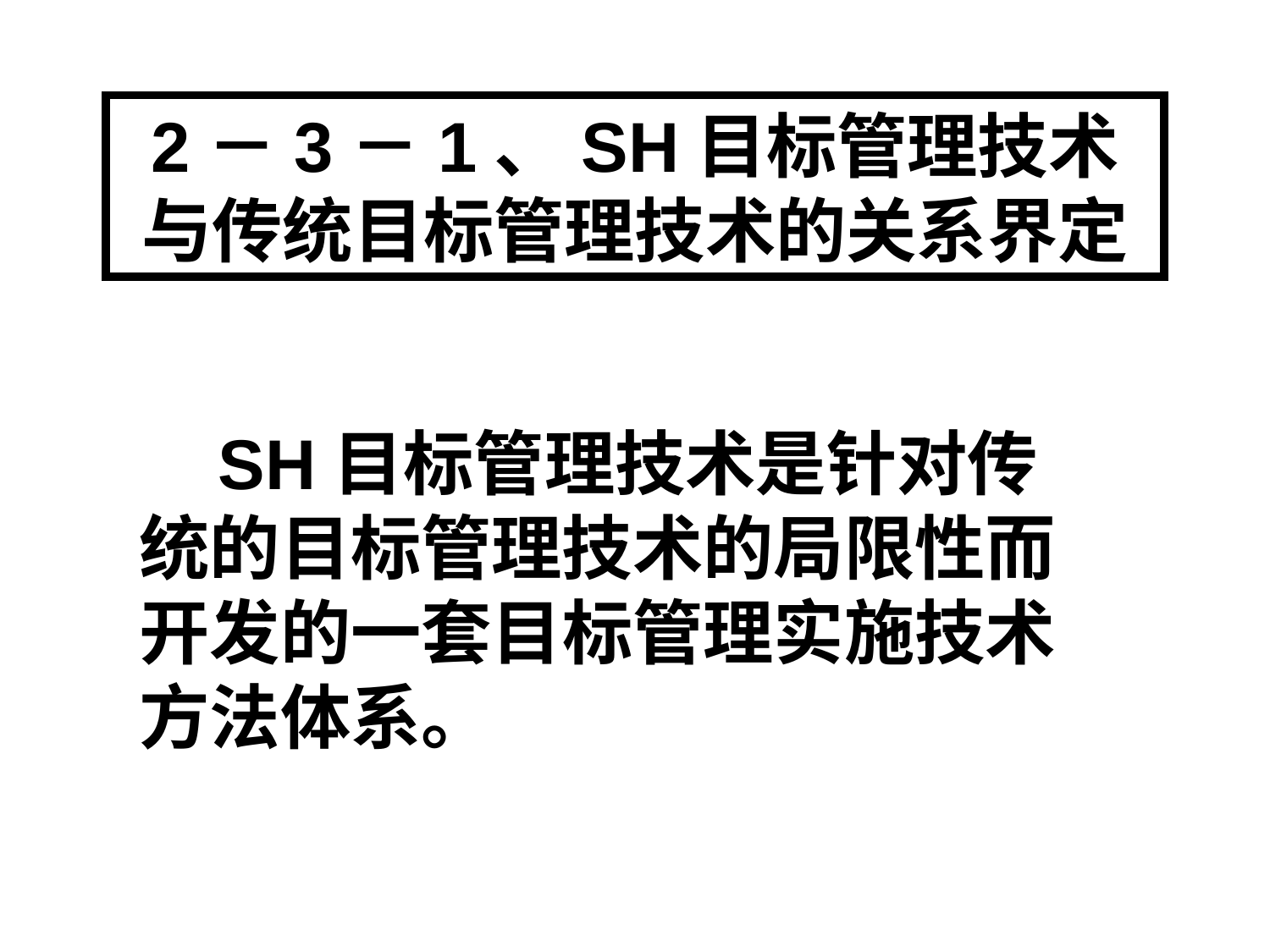

2－3－1、SH目标管理技术与传统目标管理技术的关系界定
    SH目标管理技术是针对传统的目标管理技术的局限性而开发的一套目标管理实施技术方法体系。